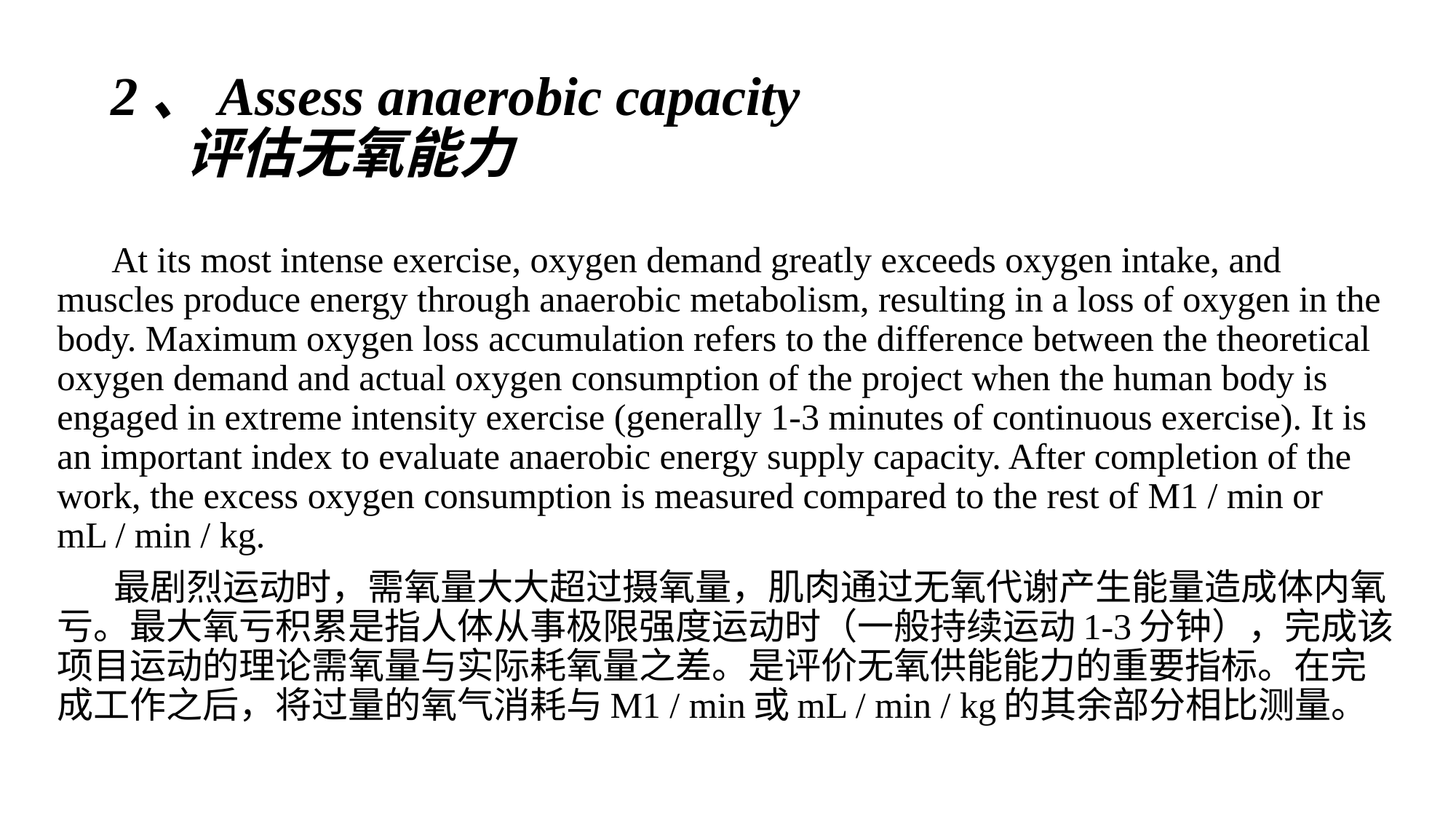

# 2、Assess anaerobic capacity
     评估无氧能力
      At its most intense exercise, oxygen demand greatly exceeds oxygen intake, and muscles produce energy through anaerobic metabolism, resulting in a loss of oxygen in the body. Maximum oxygen loss accumulation refers to the difference between the theoretical oxygen demand and actual oxygen consumption of the project when the human body is engaged in extreme intensity exercise (generally 1-3 minutes of continuous exercise). It is an important index to evaluate anaerobic energy supply capacity. After completion of the work, the excess oxygen consumption is measured compared to the rest of M1 / min or mL / min / kg.
      最剧烈运动时，需氧量大大超过摄氧量，肌肉通过无氧代谢产生能量造成体内氧亏。最大氧亏积累是指人体从事极限强度运动时（一般持续运动1-3分钟），完成该项目运动的理论需氧量与实际耗氧量之差。是评价无氧供能能力的重要指标。在完成工作之后，将过量的氧气消耗与M1 / min或mL / min / kg的其余部分相比测量。